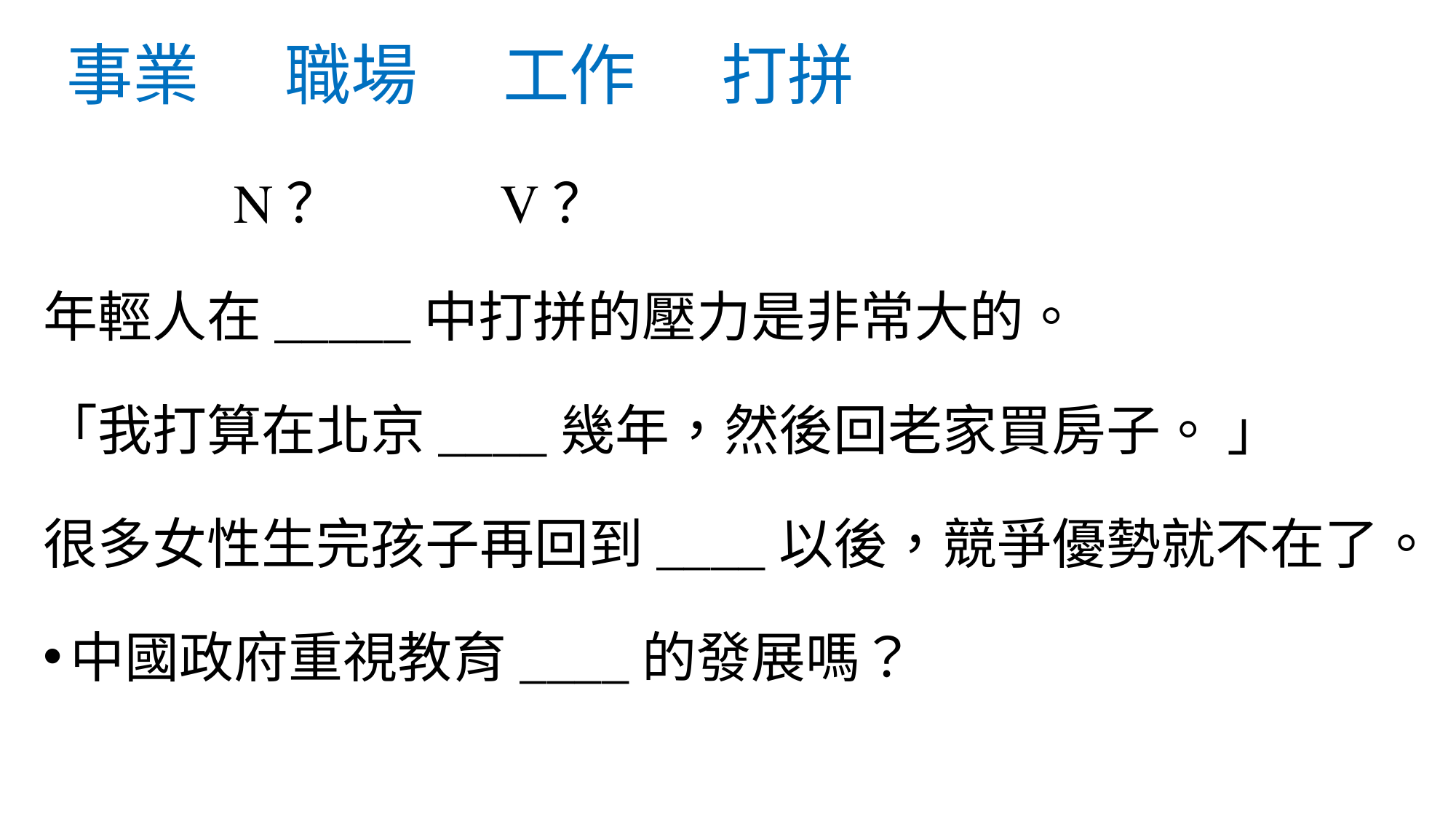

# 事業 	職場 	工作 	打拼
              N？            V？
年輕人在_____中打拼的壓力是非常大的。
「我打算在北京____幾年，然後回老家買房子。 」
很多女性生完孩子再回到____以後，競爭優勢就不在了。
中國政府重視教育____的發展嗎？